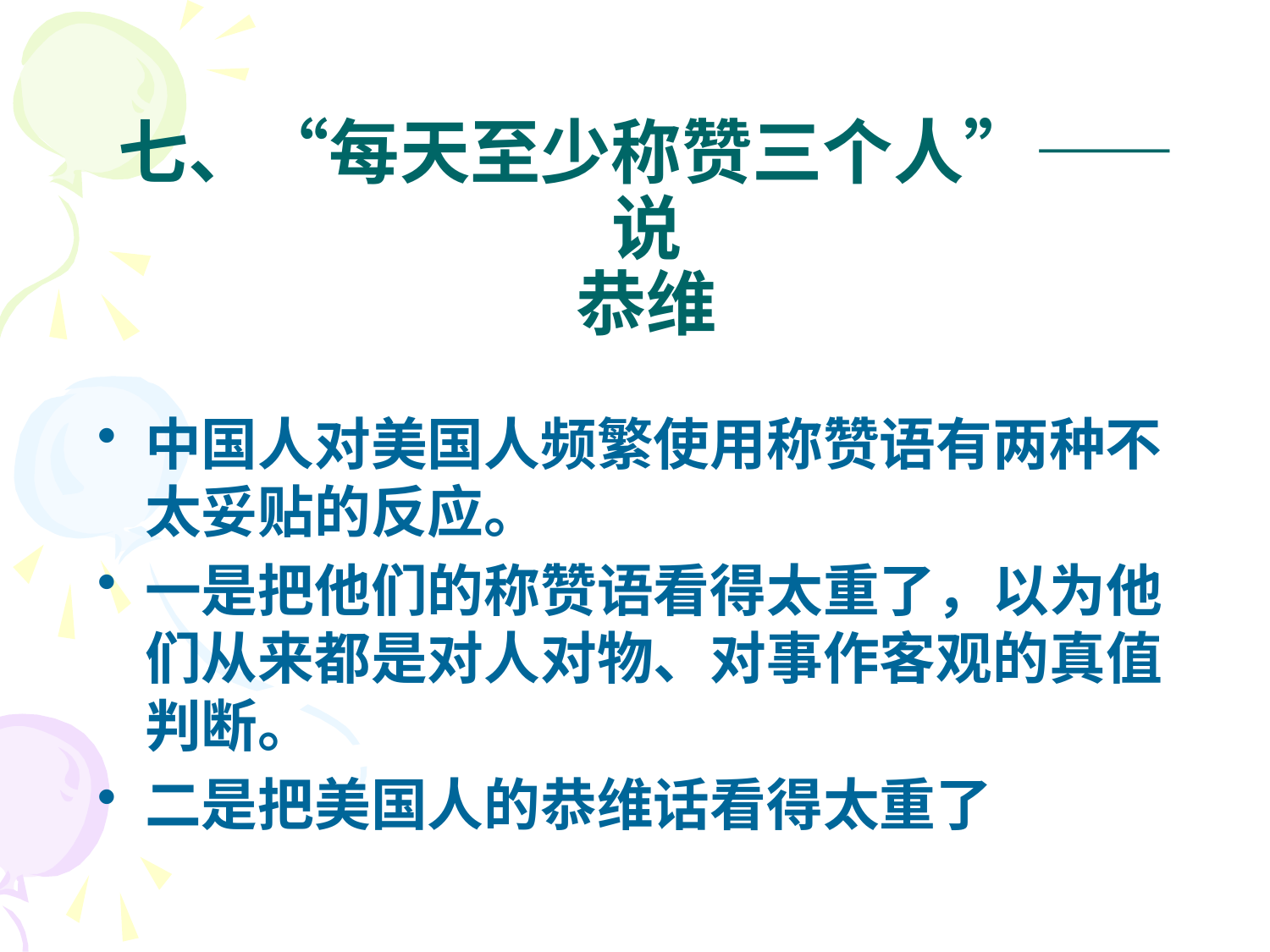

# 七、“每天至少称赞三个人”——说 恭维
中国人对美国人频繁使用称赞语有两种不太妥贴的反应。
一是把他们的称赞语看得太重了，以为他们从来都是对人对物、对事作客观的真值判断。
二是把美国人的恭维话看得太重了